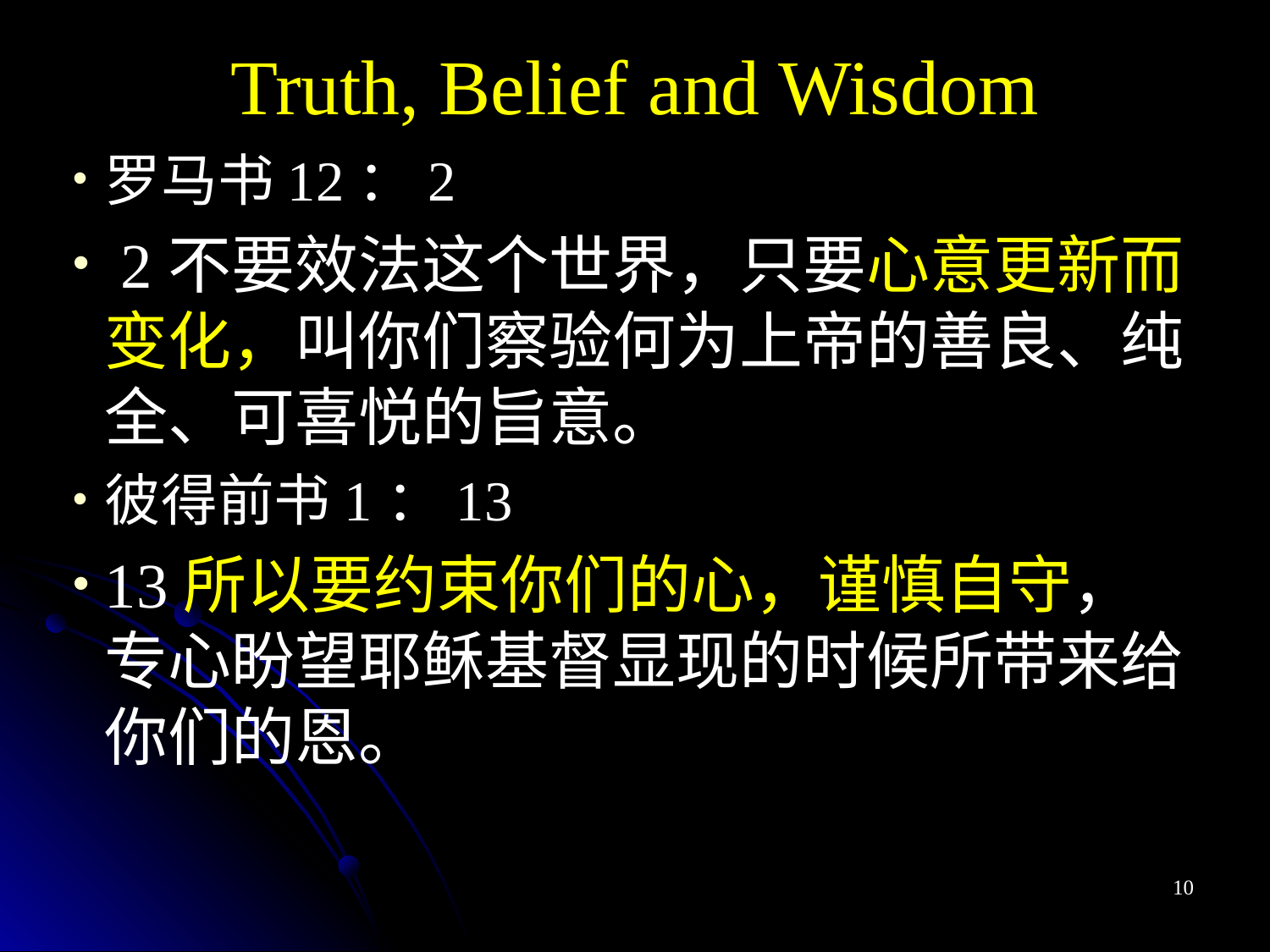

Truth, Belief and Wisdom
罗马书12：2
 2不要效法这个世界，只要心意更新而变化，叫你们察验何为上帝的善良、纯全、可喜悦的旨意。
彼得前书1：13
13所以要约束你们的心，谨慎自守，专心盼望耶稣基督显现的时候所带来给你们的恩。
10